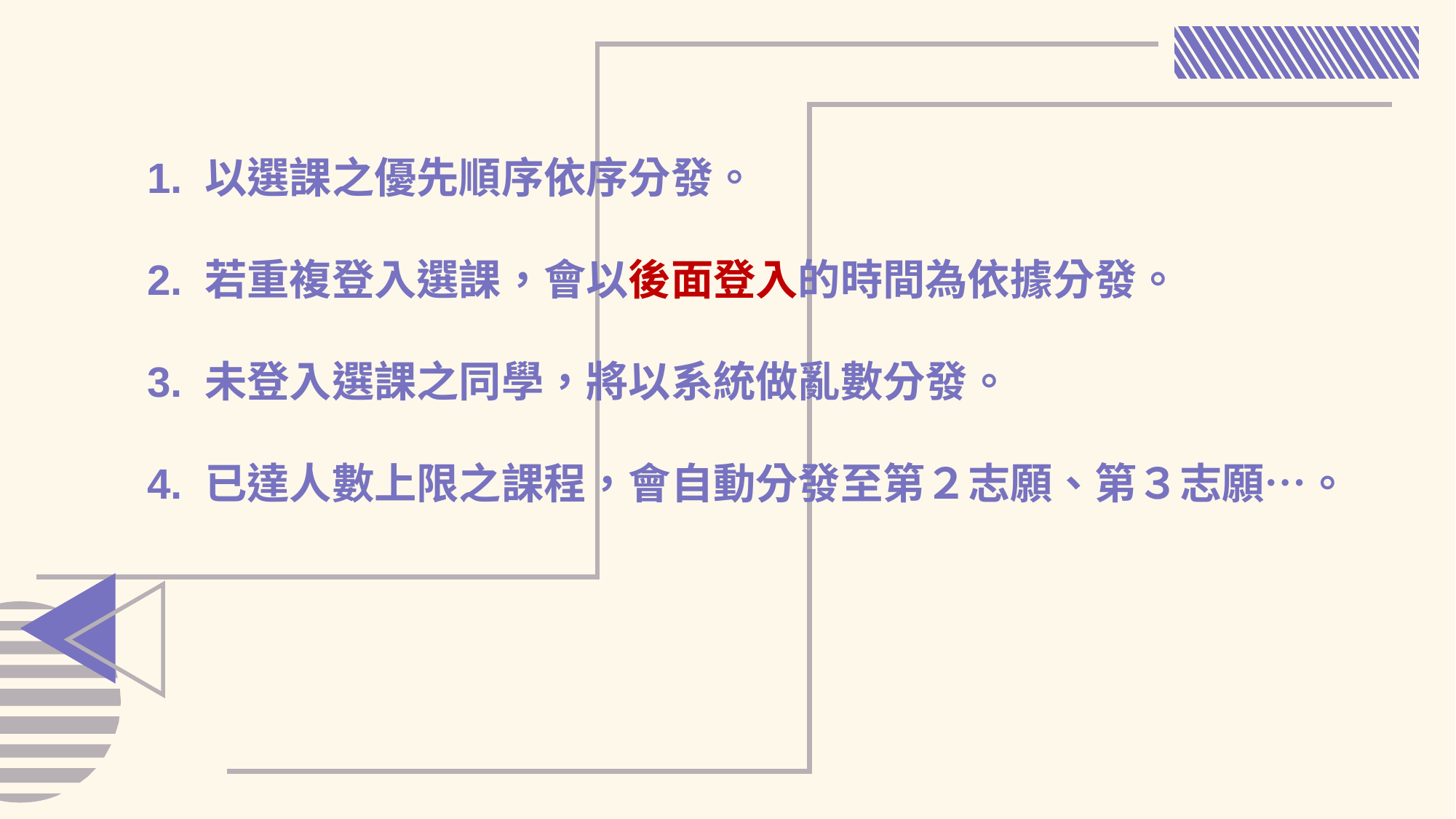

1. 以選課之優先順序依序分發。

2. 若重複登入選課，會以後面登入的時間為依據分發。

3. 未登入選課之同學，將以系統做亂數分發。

4. 已達人數上限之課程，會自動分發至第２志願、第３志願…。